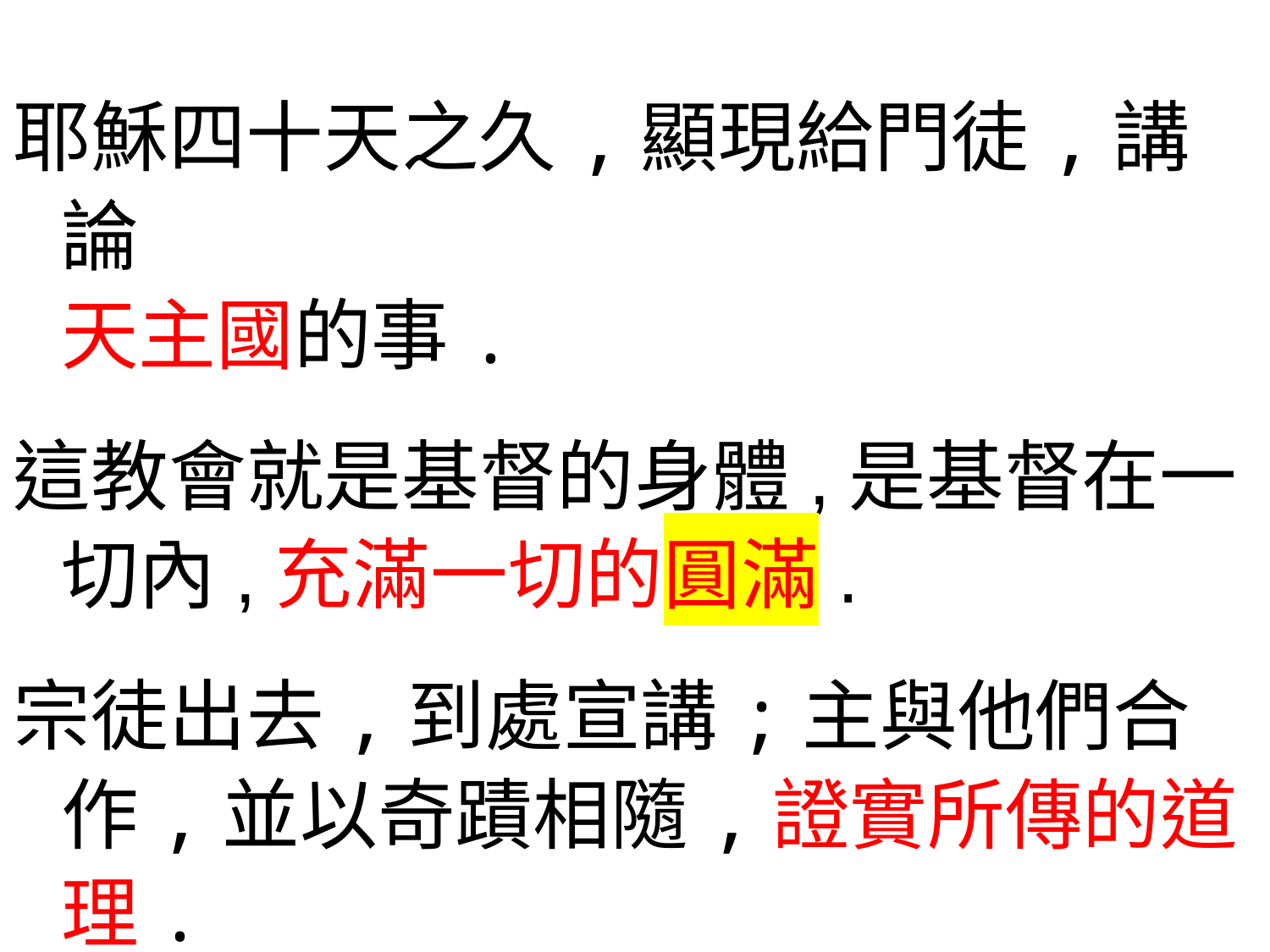

耶穌四十天之久,顯現給門徒,講論
天主國的事.
這教會就是基督的身體,是基督在一切內,充滿一切的圓滿.
宗徒出去,到處宣講;主與他們合作,並以奇蹟相隨,證實所傳的道理.